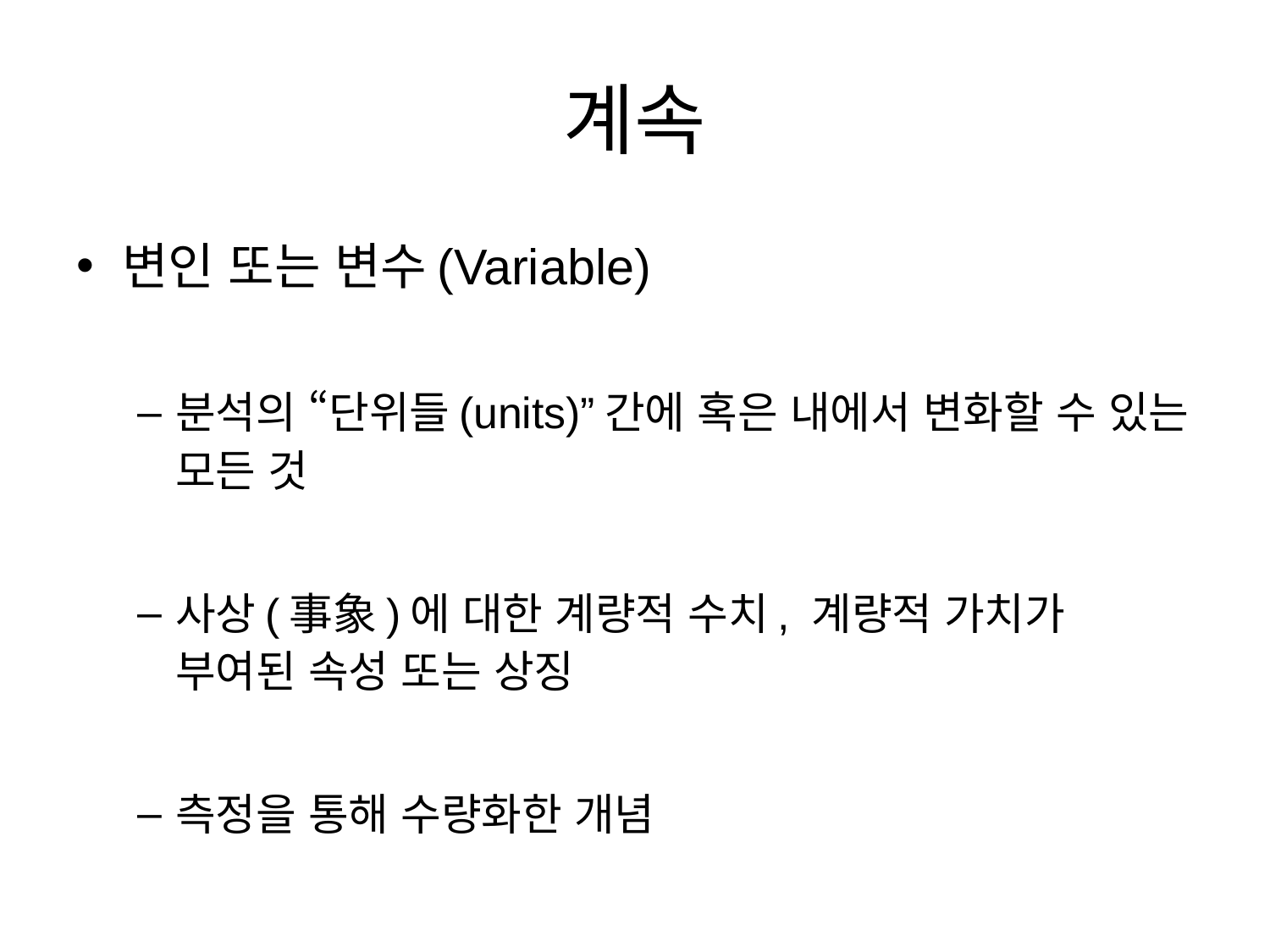

# 계속
변인 또는 변수(Variable)

분석의 “단위들(units)”간에 혹은 내에서 변화할 수 있는 모든 것

사상(事象)에 대한 계량적 수치, 계량적 가치가 부여된 속성 또는 상징

측정을 통해 수량화한 개념